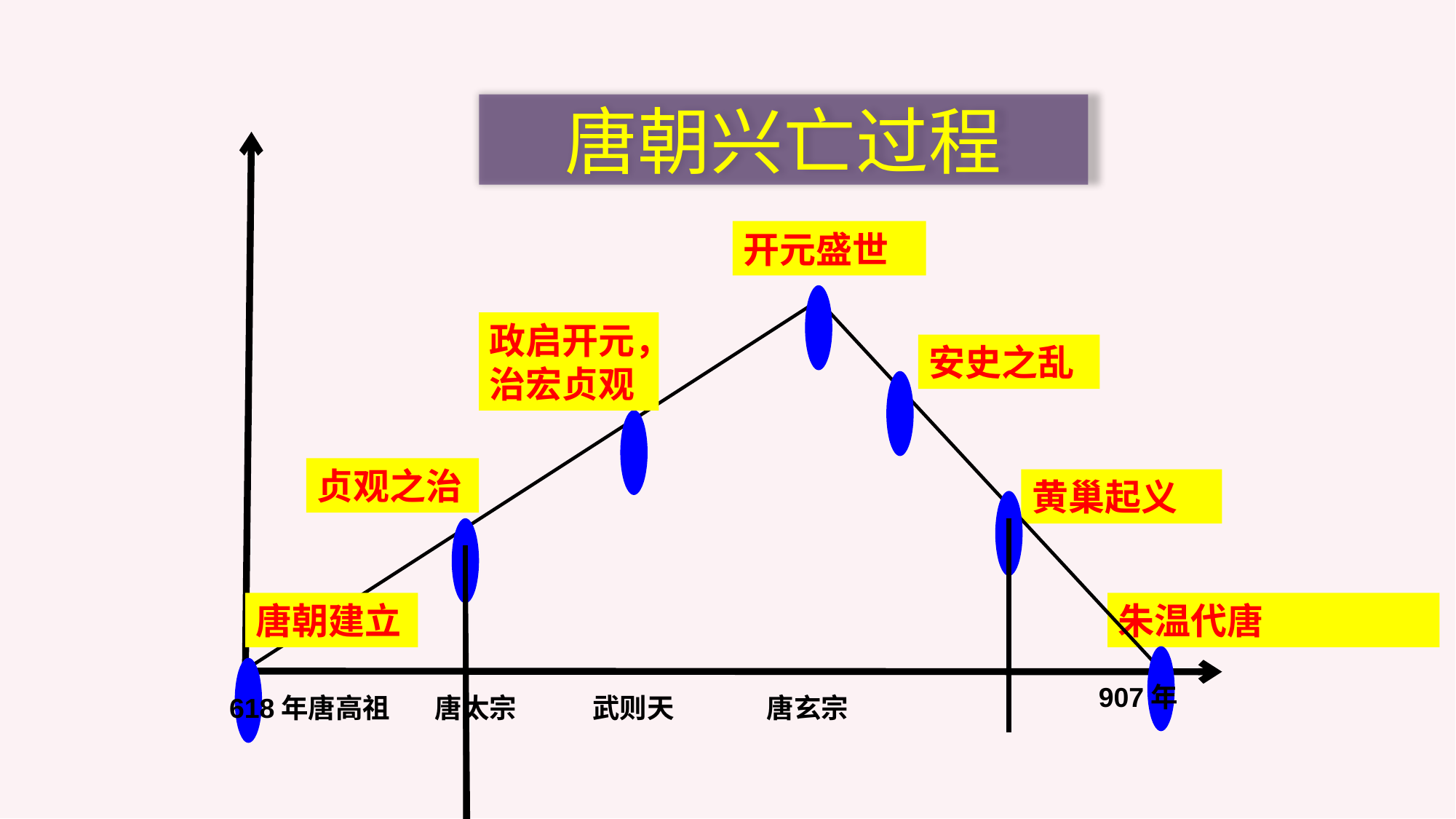

唐朝兴亡过程
开元盛世

政启开元，治宏贞观
安史之乱

黄巢起义

唐朝建立
朱温代唐

907年
618年唐高祖
唐太宗
武则天
唐玄宗
贞观之治